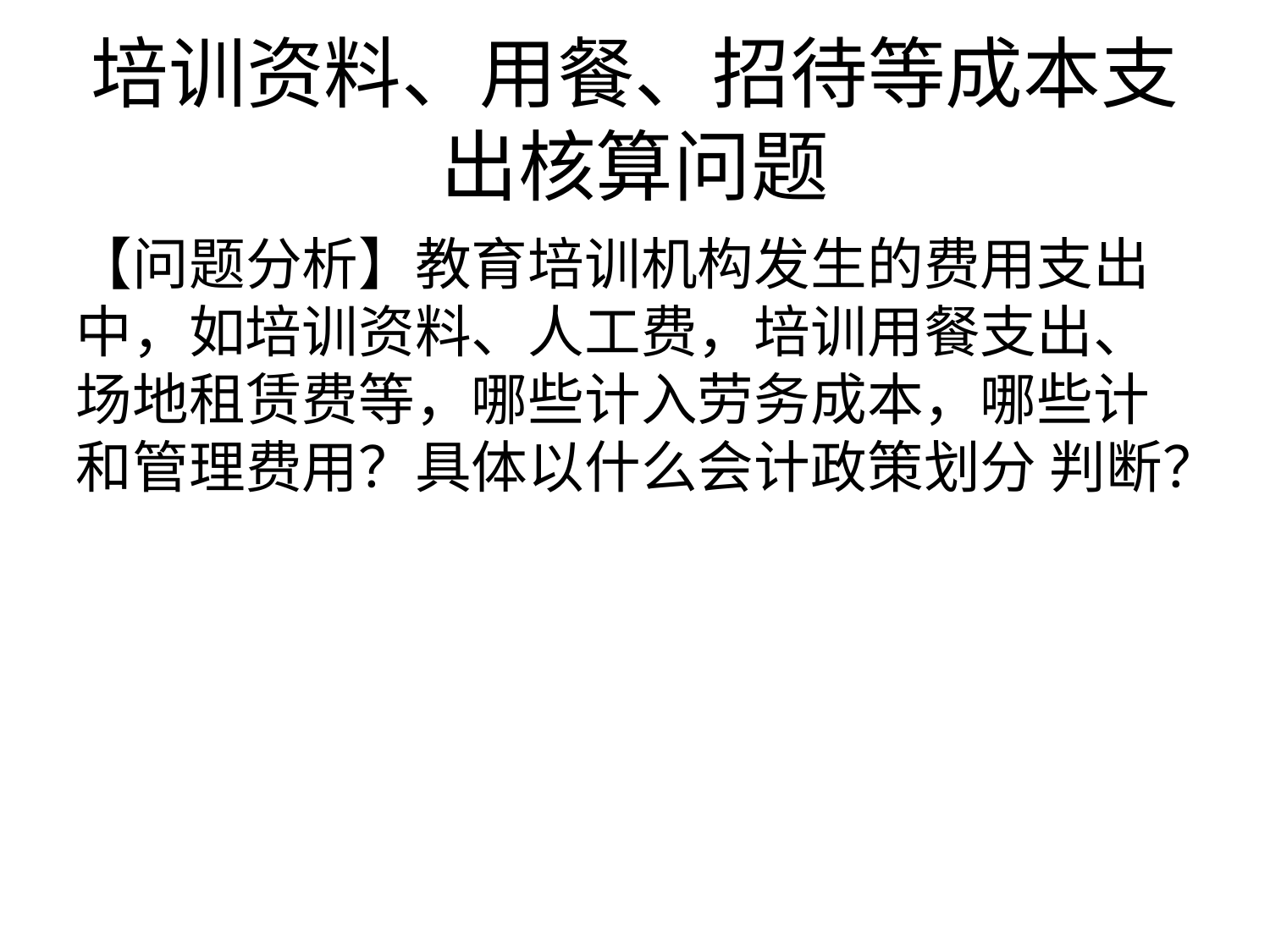

# 培训资料、用餐、招待等成本支出核算问题
【问题分析】教育培训机构发生的费用支出中，如培训资料、人工费，培训用餐支出、场地租赁费等，哪些计入劳务成本，哪些计和管理费用？具体以什么会计政策划分 判断？